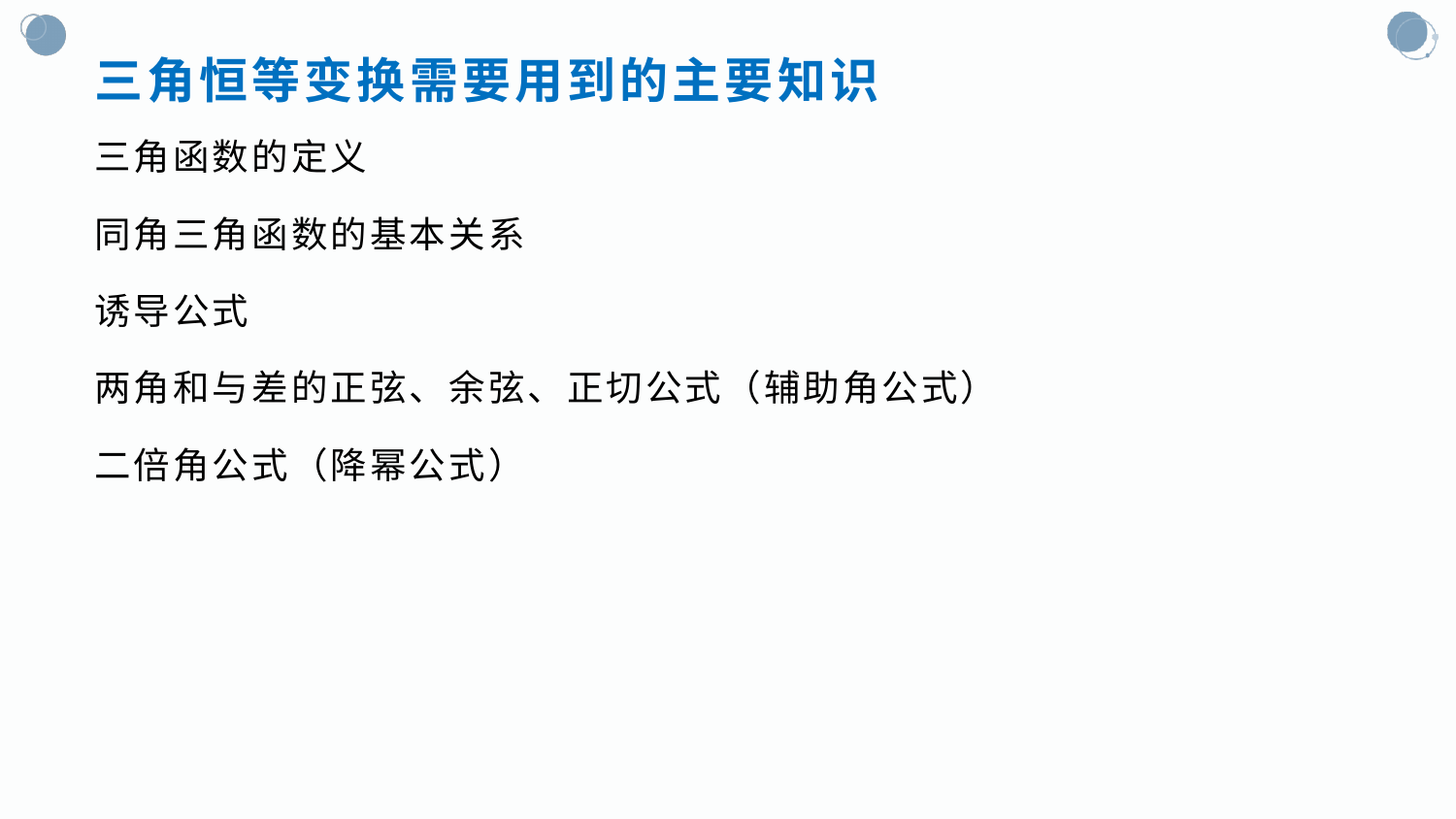

# 三角恒等变换需要用到的主要知识
三角函数的定义
同角三角函数的基本关系
诱导公式
两角和与差的正弦、余弦、正切公式（辅助角公式）
二倍角公式（降幂公式）